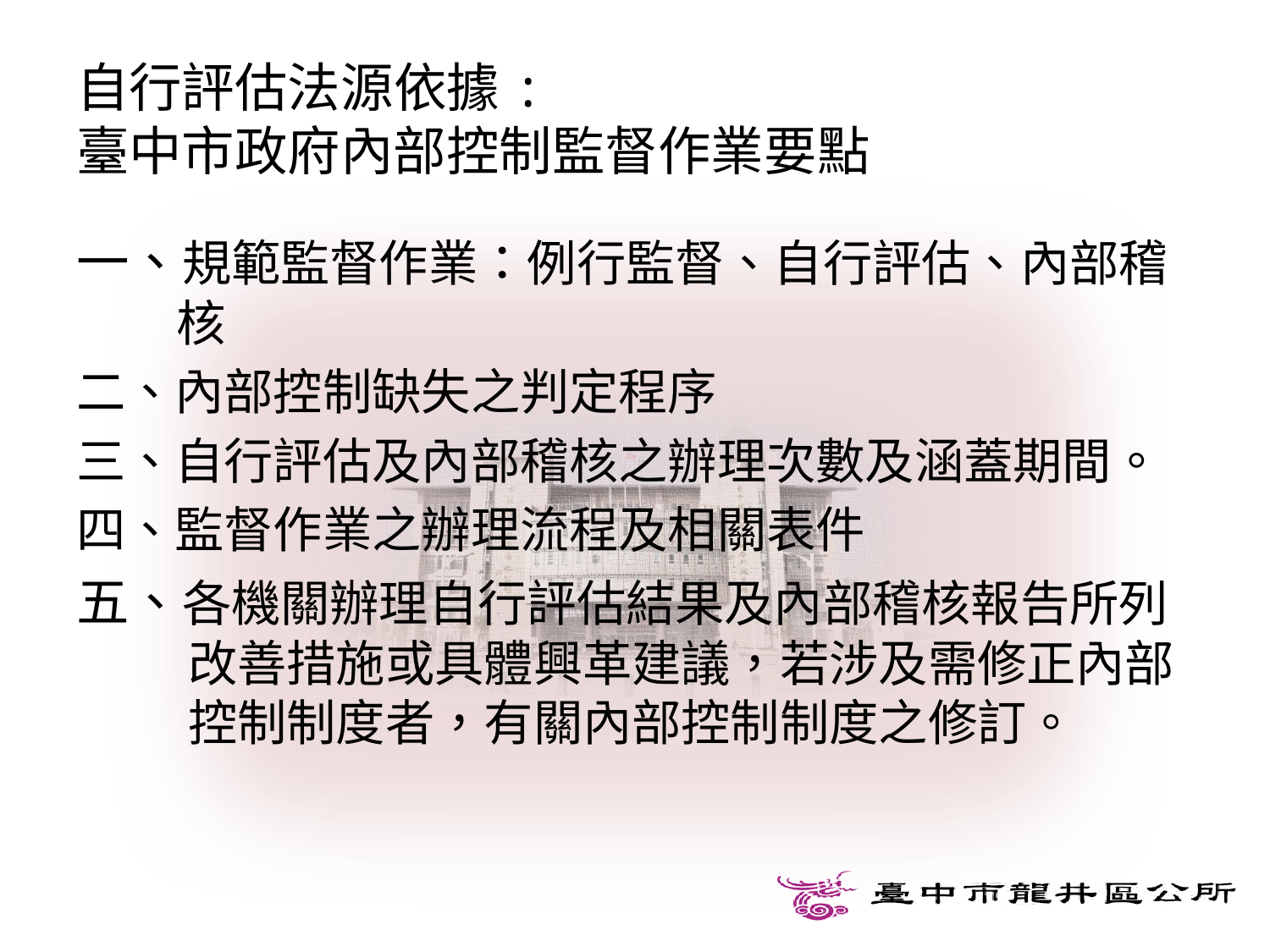

# 自行評估法源依據: 臺中市政府內部控制監督作業要點
一、規範監督作業：例行監督、自行評估、內部稽核
二、內部控制缺失之判定程序
三、自行評估及內部稽核之辦理次數及涵蓋期間。
四、監督作業之辦理流程及相關表件
五、各機關辦理自行評估結果及內部稽核報告所列改善措施或具體興革建議，若涉及需修正內部控制制度者，有關內部控制制度之修訂。